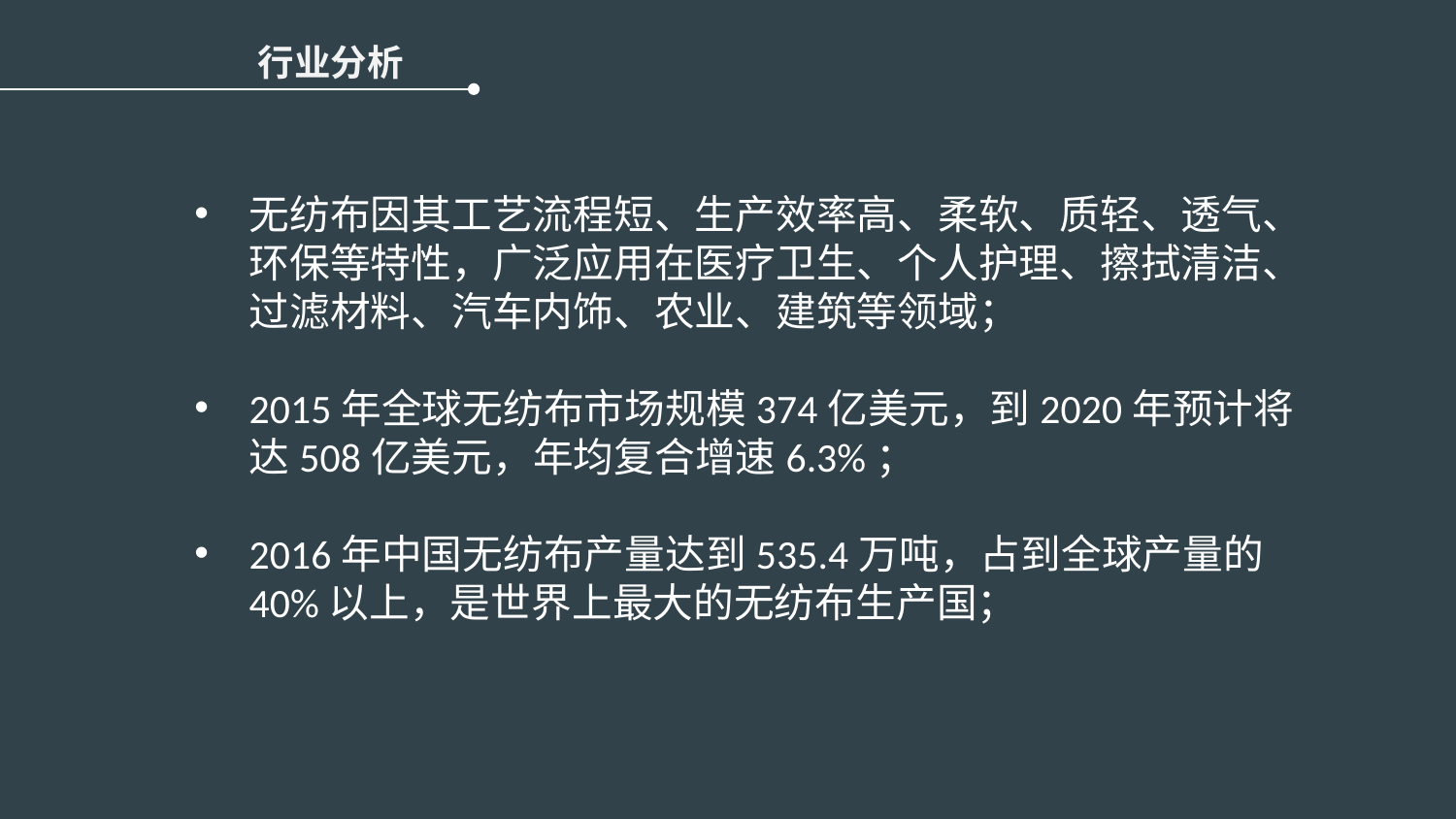

行业分析

无纺布因其工艺流程短、生产效率高、柔软、质轻、透气、环保等特性，广泛应用在医疗卫生、个人护理、擦拭清洁、过滤材料、汽车内饰、农业、建筑等领域；

2015年全球无纺布市场规模374亿美元，到2020年预计将达508亿美元，年均复合增速6.3%；

2016年中国无纺布产量达到535.4万吨，占到全球产量的40%以上，是世界上最大的无纺布生产国；